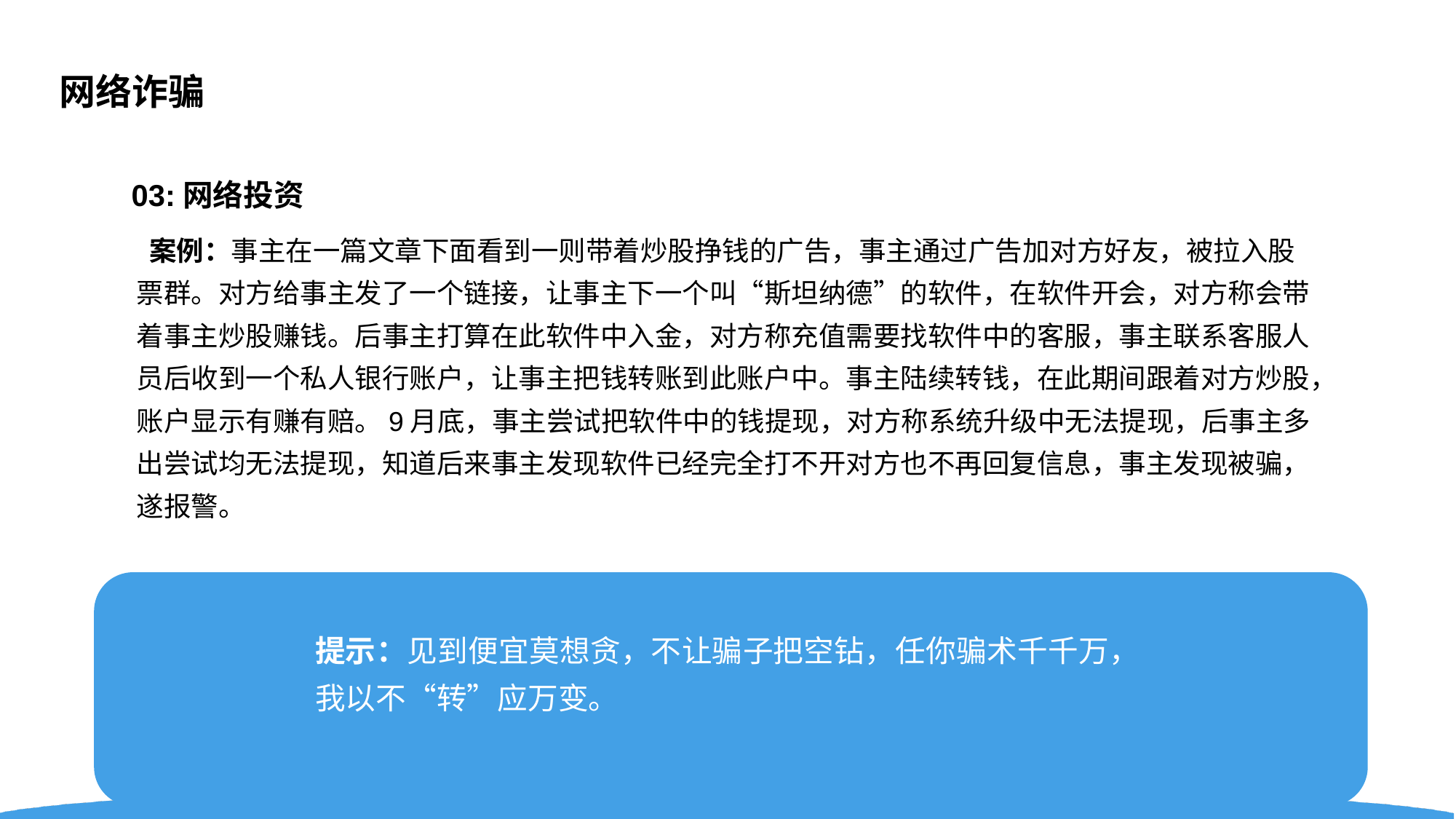

# 网络诈骗
03:网络投资
 案例：事主在一篇文章下面看到一则带着炒股挣钱的广告，事主通过广告加对方好友，被拉入股票群。对方给事主发了一个链接，让事主下一个叫“斯坦纳德”的软件，在软件开会，对方称会带着事主炒股赚钱。后事主打算在此软件中入金，对方称充值需要找软件中的客服，事主联系客服人员后收到一个私人银行账户，让事主把钱转账到此账户中。事主陆续转钱，在此期间跟着对方炒股，账户显示有赚有赔。9月底，事主尝试把软件中的钱提现，对方称系统升级中无法提现，后事主多出尝试均无法提现，知道后来事主发现软件已经完全打不开对方也不再回复信息，事主发现被骗，遂报警。

提示：见到便宜莫想贪，不让骗子把空钻，任你骗术千千万，我以不“转”应万变。